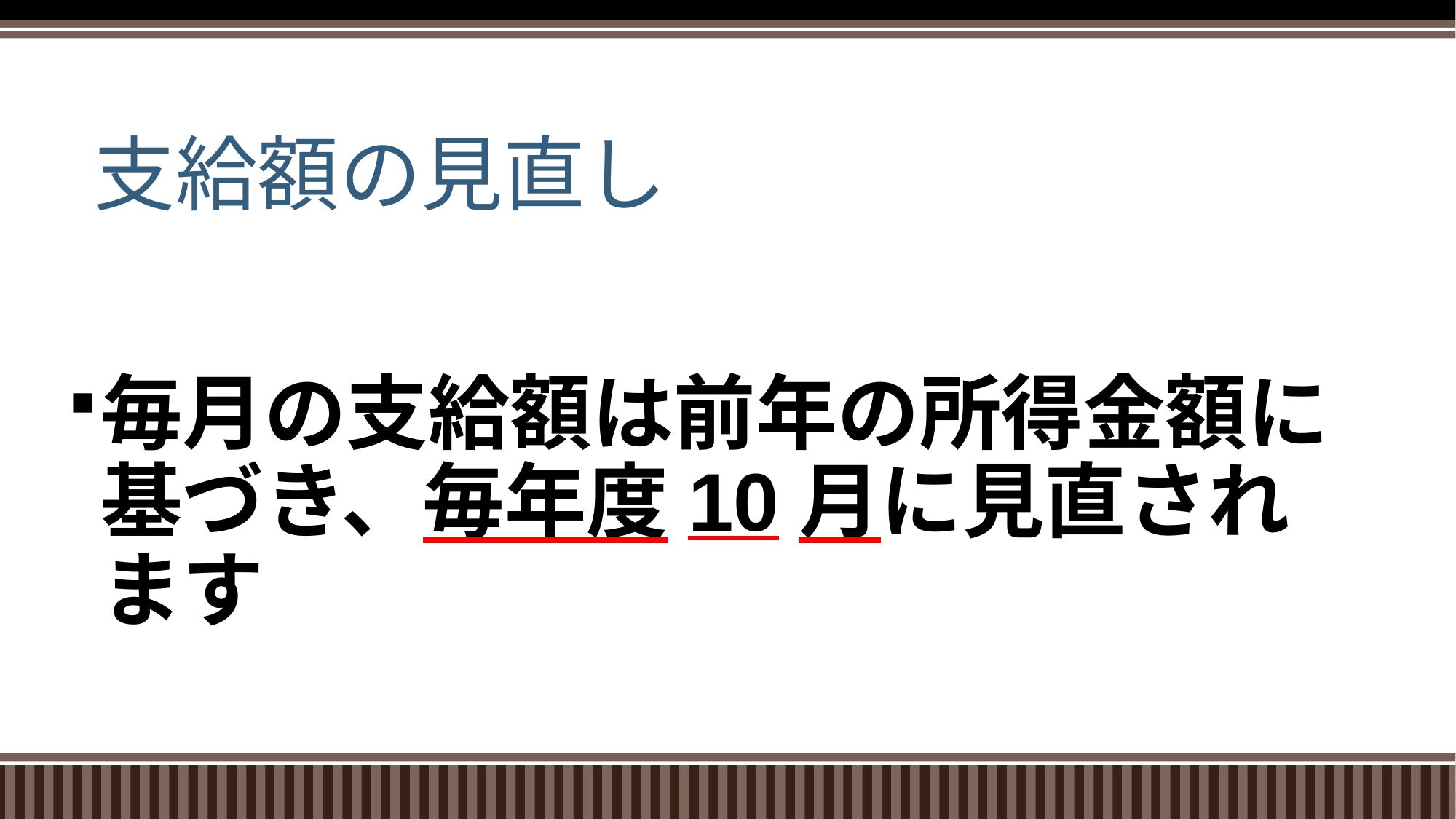

# 支給額の見直し
毎月の支給額は前年の所得金額に基づき、毎年度10月に見直されます